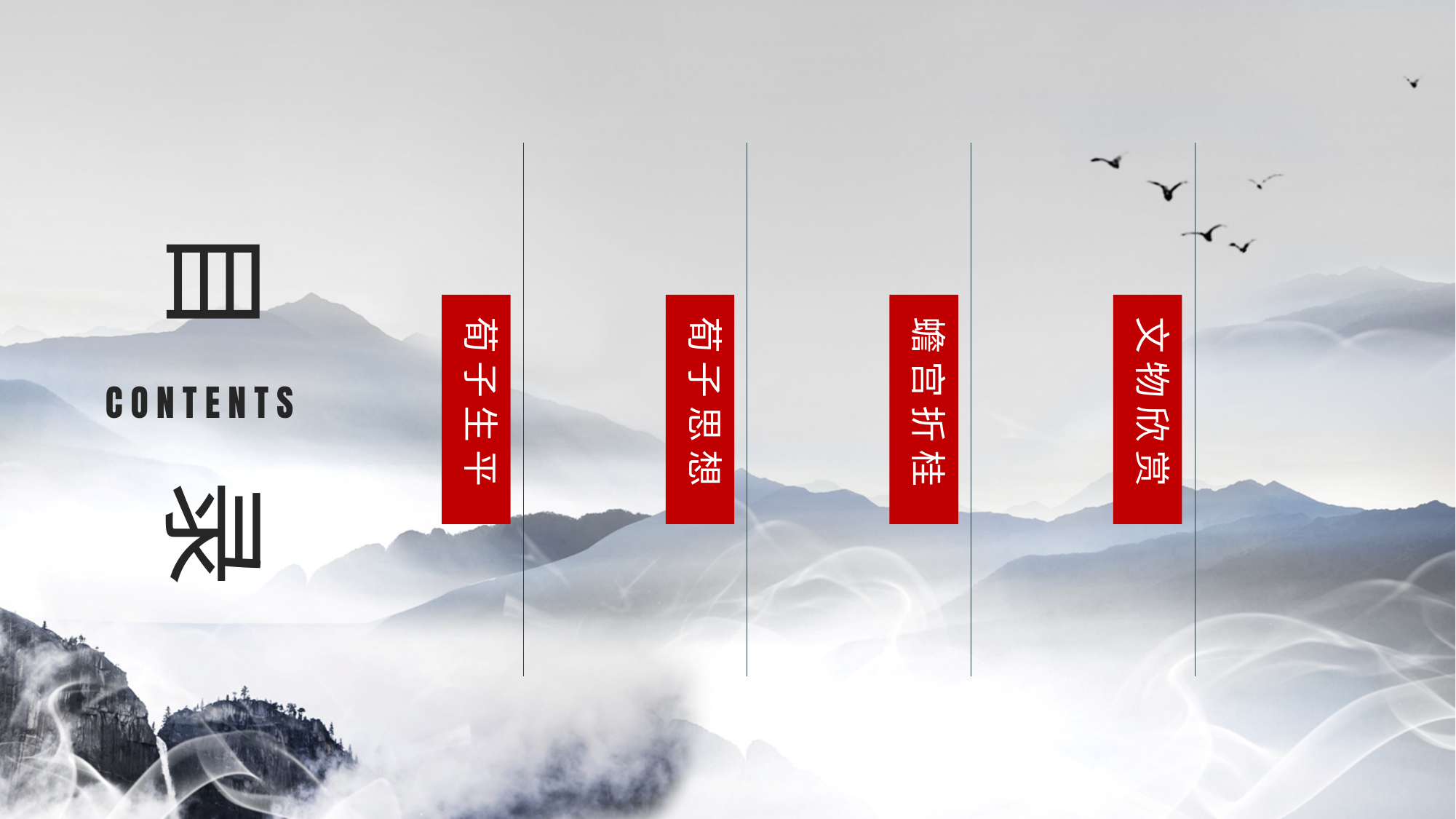

荀子生平

荀子思想

蟾宫折桂

文物欣赏
目
CONTENTS
录